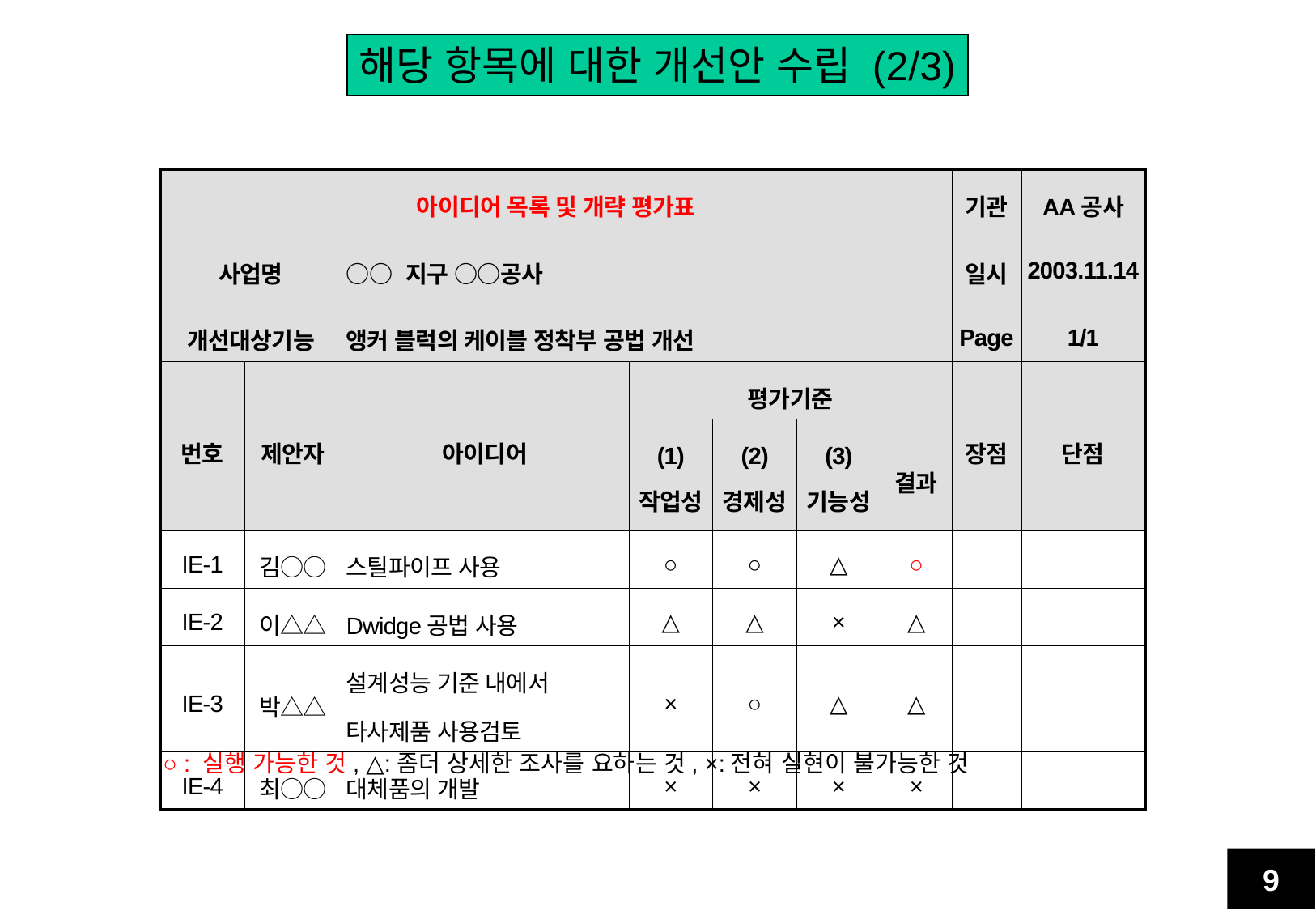

해당 항목에 대한 개선안 수립 (2/3)
| 아이디어 목록 및 개략 평가표 |  |  |  |  |  |  | 기관 | AA공사 |
| --- | --- | --- | --- | --- | --- | --- | --- | --- |
| 사업명 |  | ○○ 지구 ○○공사 |  |  |  |  | 일시 | 2003.11.14 |
| 개선대상기능 |  | 앵커 블럭의 케이블 정착부 공법 개선 |  |  |  |  | Page | 1/1 |
| 번호 | 제안자 | 아이디어 | 평가기준 |  |  |  | 장점 | 단점 |
|  |  |  | (1) 작업성 | (2) 경제성 | (3) 기능성 | 결과 |  |  |
| IE-1 | 김○○ | 스틸파이프 사용 | ○ | ○ | △ | ○ |  |  |
| IE-2 | 이△△ | Dwidge공법 사용 | △ | △ | × | △ |  |  |
| IE-3 | 박△△ | 설계성능 기준 내에서 타사제품 사용검토 | × | ○ | △ | △ |  |  |
| IE-4 | 최○○ | 대체품의 개발 | × | × | × | × |  |  |
○ : 실행 가능한 것, △:좀더 상세한 조사를 요하는 것, ×:전혀 실현이 불가능한 것
9